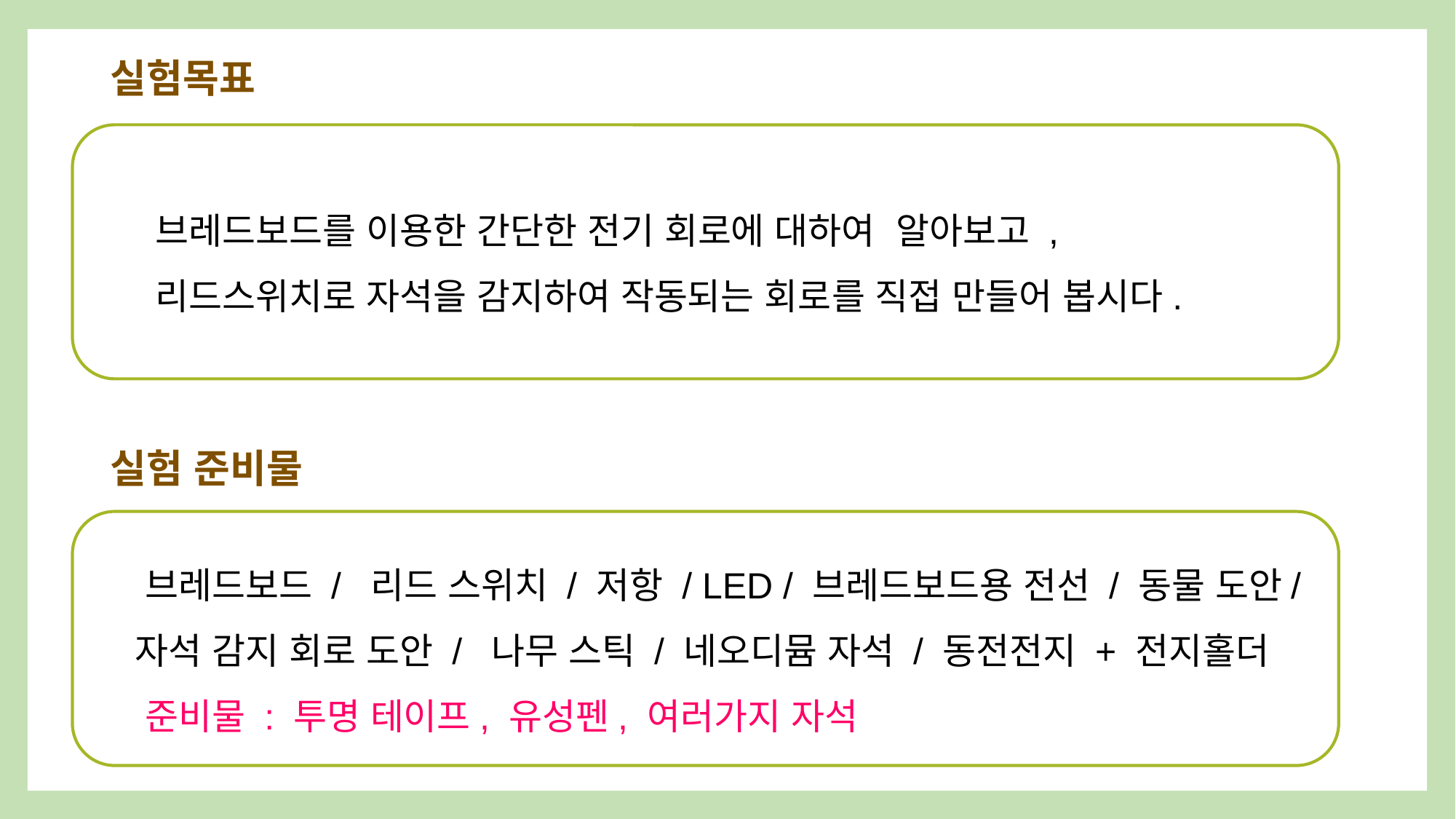

실험목표
     브레드보드를 이용한 간단한 전기 회로에 대하여  알아보고 ,
     리드스위치로 자석을 감지하여 작동되는 회로를 직접 만들어 봅시다.
실험 준비물
    브레드보드 /  리드 스위치 / 저항 / LED / 브레드보드용 전선 / 동물 도안/
   자석 감지 회로 도안 /  나무 스틱 / 네오디뮴 자석 / 동전전지 + 전지홀더
    준비물 : 투명 테이프, 유성펜, 여러가지 자석